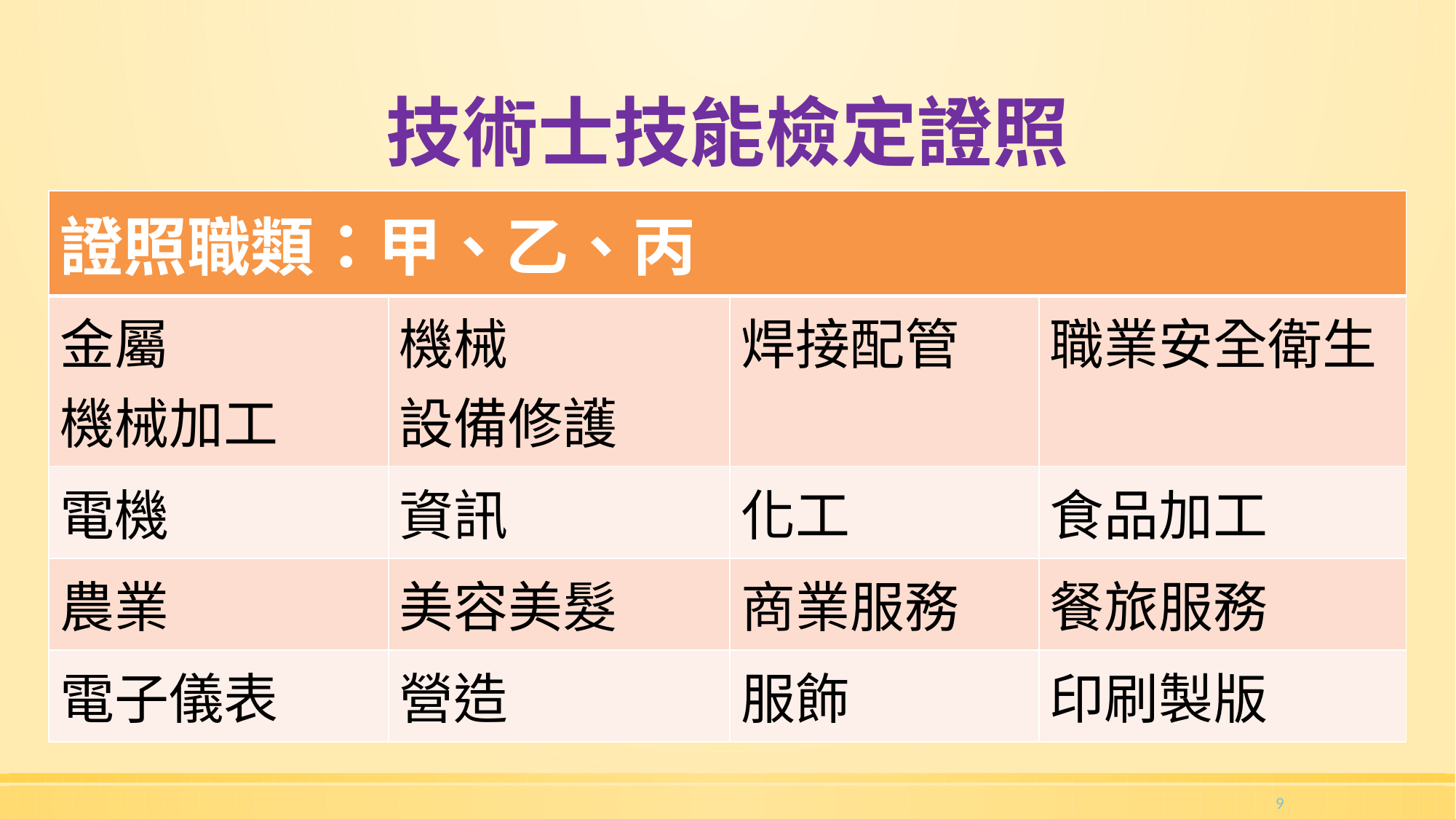

# 技術士技能檢定證照
| 證照職類：甲、乙、丙 |  |  |  |
| --- | --- | --- | --- |
| 金屬 機械加工 | 機械 設備修護 | 焊接配管 | 職業安全衛生 |
| 電機 | 資訊 | 化工 | 食品加工 |
| 農業 | 美容美髮 | 商業服務 | 餐旅服務 |
| 電子儀表 | 營造 | 服飾 | 印刷製版 |

9